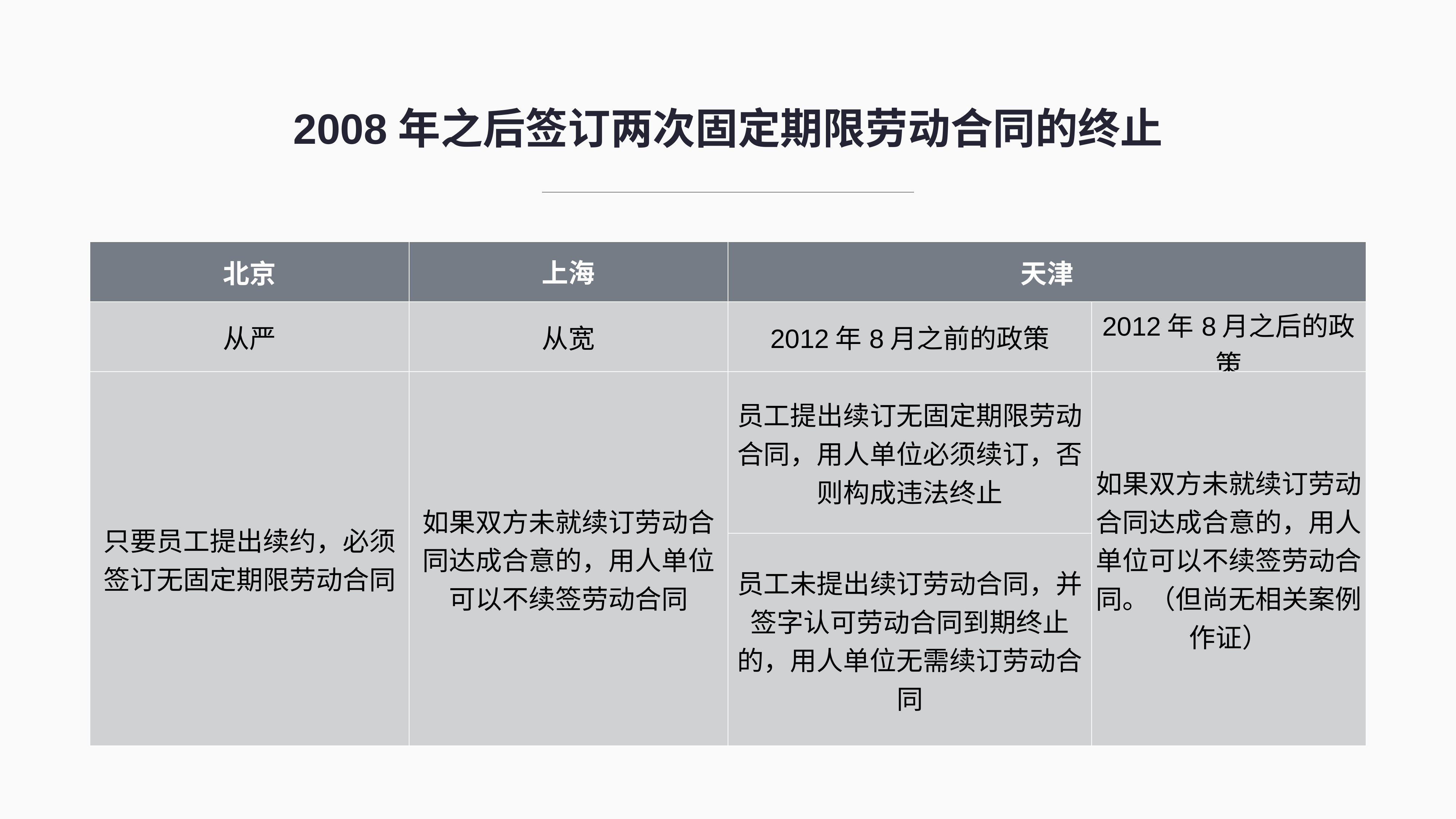

2008年之后签订两次固定期限劳动合同的终止

| 北京 | 上海 | 天津 |  |
| --- | --- | --- | --- |
| 从严 | 从宽 | 2012年8月之前的政策 | 2012年8月之后的政策 |
| 只要员工提出续约，必须签订无固定期限劳动合同 | 如果双方未就续订劳动合同达成合意的，用人单位可以不续签劳动合同 | 员工提出续订无固定期限劳动合同，用人单位必须续订，否则构成违法终止 | 如果双方未就续订劳动合同达成合意的，用人单位可以不续签劳动合同。（但尚无相关案例作证） |
|  |  | 员工未提出续订劳动合同，并签字认可劳动合同到期终止的，用人单位无需续订劳动合同 |  |